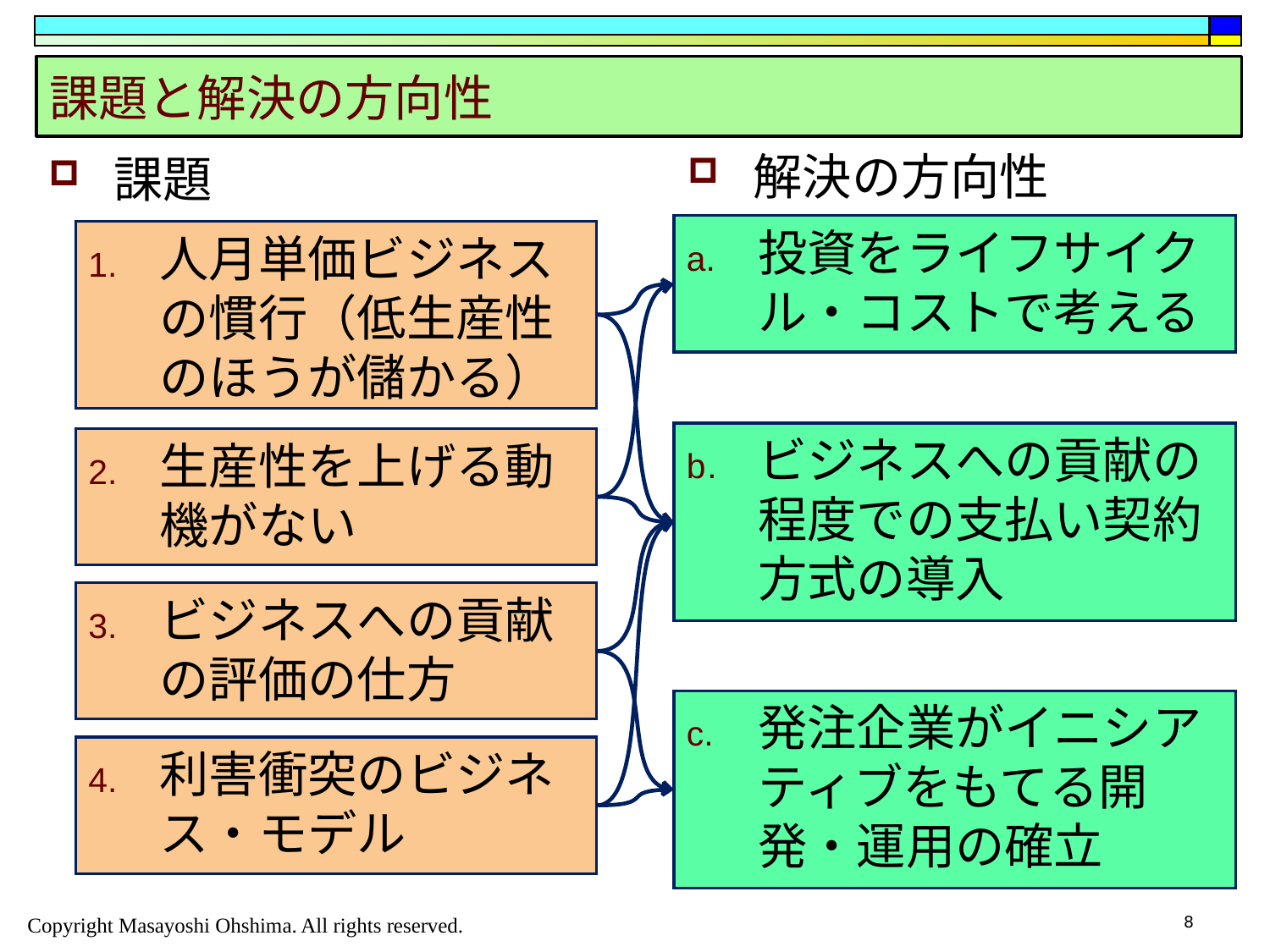

# 課題と解決の方向性
解決の方向性

課題

投資をライフサイクル・コストで考える
人月単価ビジネスの慣行（低生産性のほうが儲かる）
ビジネスへの貢献の程度での支払い契約方式の導入
生産性を上げる動機がない
ビジネスへの貢献の評価の仕方
発注企業がイニシアティブをもてる開発・運用の確立
利害衝突のビジネス・モデル
8